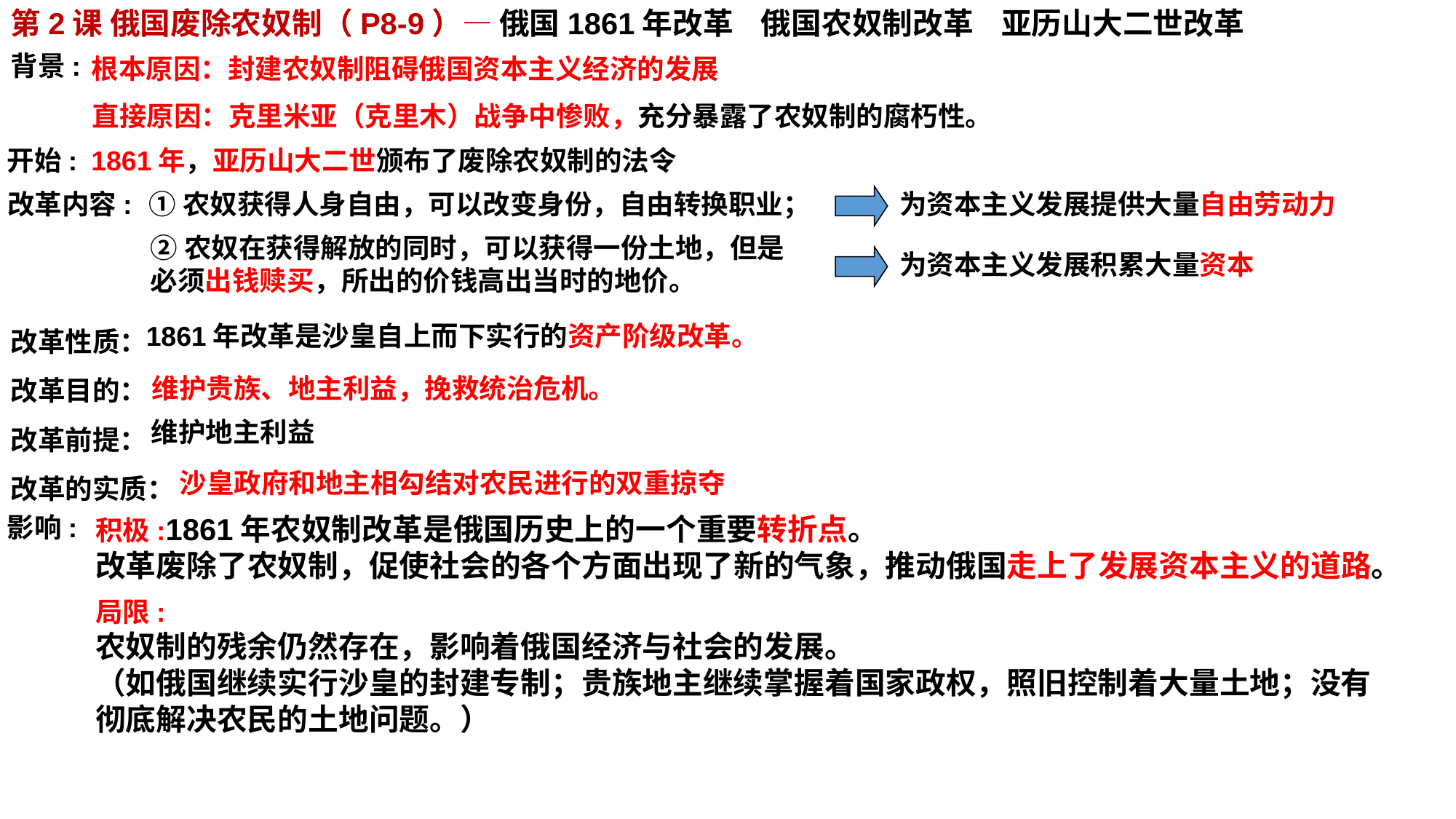

第2课 俄国废除农奴制（P8-9）— 俄国1861年改革    俄国农奴制改革    亚历山大二世改革
根本原因：封建农奴制阻碍俄国资本主义经济的发展
背景:
直接原因：克里米亚（克里木）战争中惨败，充分暴露了农奴制的腐朽性。
开始:
1861年，亚历山大二世颁布了废除农奴制的法令
改革内容:
①农奴获得人身自由，可以改变身份，自由转换职业；
为资本主义发展提供大量自由劳动力

②农奴在获得解放的同时，可以获得一份土地，但是必须出钱赎买，所出的价钱高出当时的地价。
为资本主义发展积累大量资本

改革性质：
改革目的：
改革前提：
改革的实质：
1861年改革是沙皇自上而下实行的资产阶级改革。
维护贵族、地主利益，挽救统治危机。
维护地主利益
沙皇政府和地主相勾结对农民进行的双重掠夺
影响:
积极:1861年农奴制改革是俄国历史上的一个重要转折点。
改革废除了农奴制，促使社会的各个方面出现了新的气象，推动俄国走上了发展资本主义的道路。
局限:
农奴制的残余仍然存在，影响着俄国经济与社会的发展。
（如俄国继续实行沙皇的封建专制；贵族地主继续掌握着国家政权，照旧控制着大量土地；没有彻底解决农民的土地问题。）